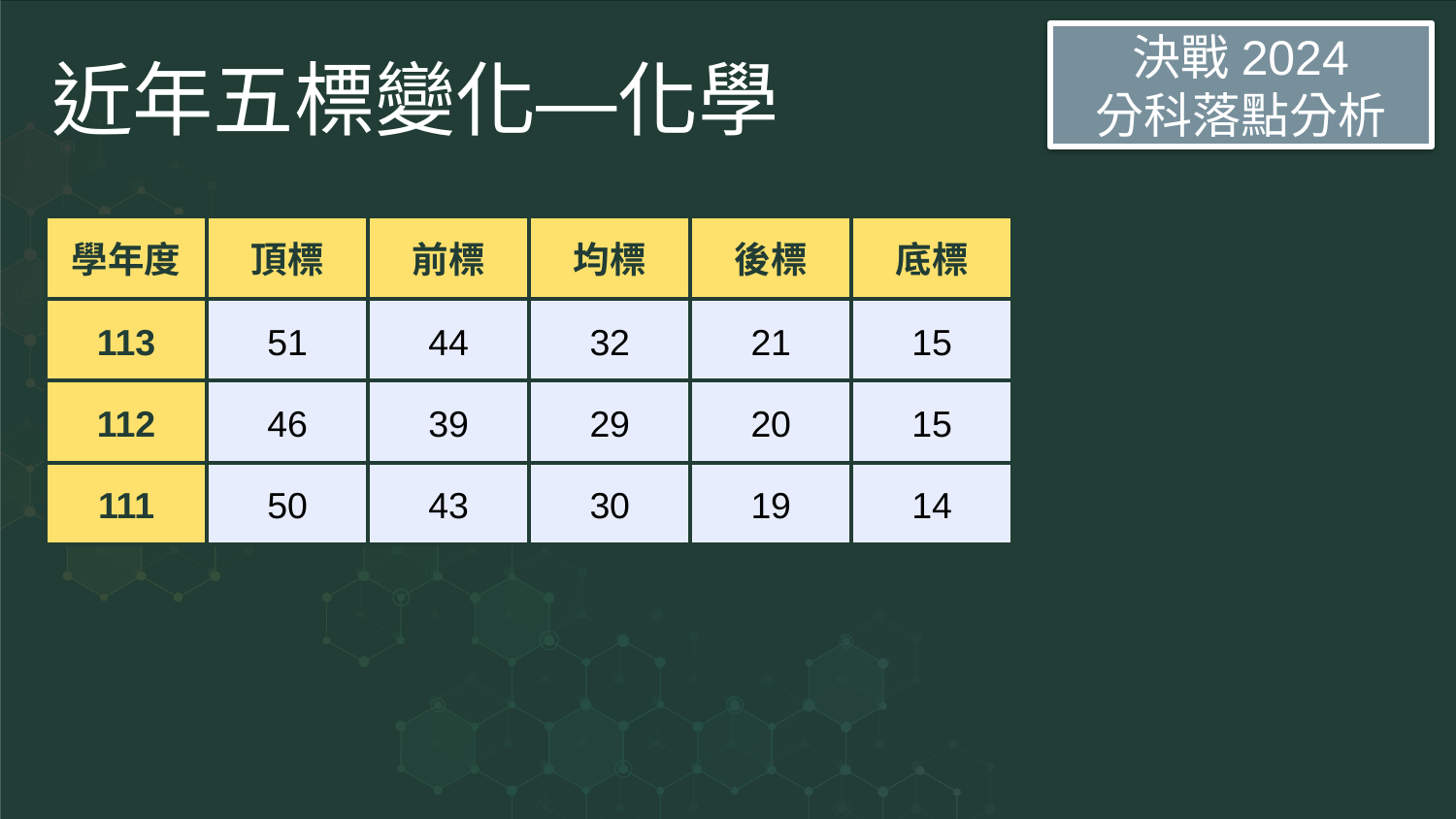

決戰2024
分科落點分析
# 近年五標變化—化學
| 學年度 | 頂標 | 前標 | 均標 | 後標 | 底標 |
| --- | --- | --- | --- | --- | --- |
| 113 | 51 | 44 | 32 | 21 | 15 |
| 112 | 46 | 39 | 29 | 20 | 15 |
| 111 | 50 | 43 | 30 | 19 | 14 |